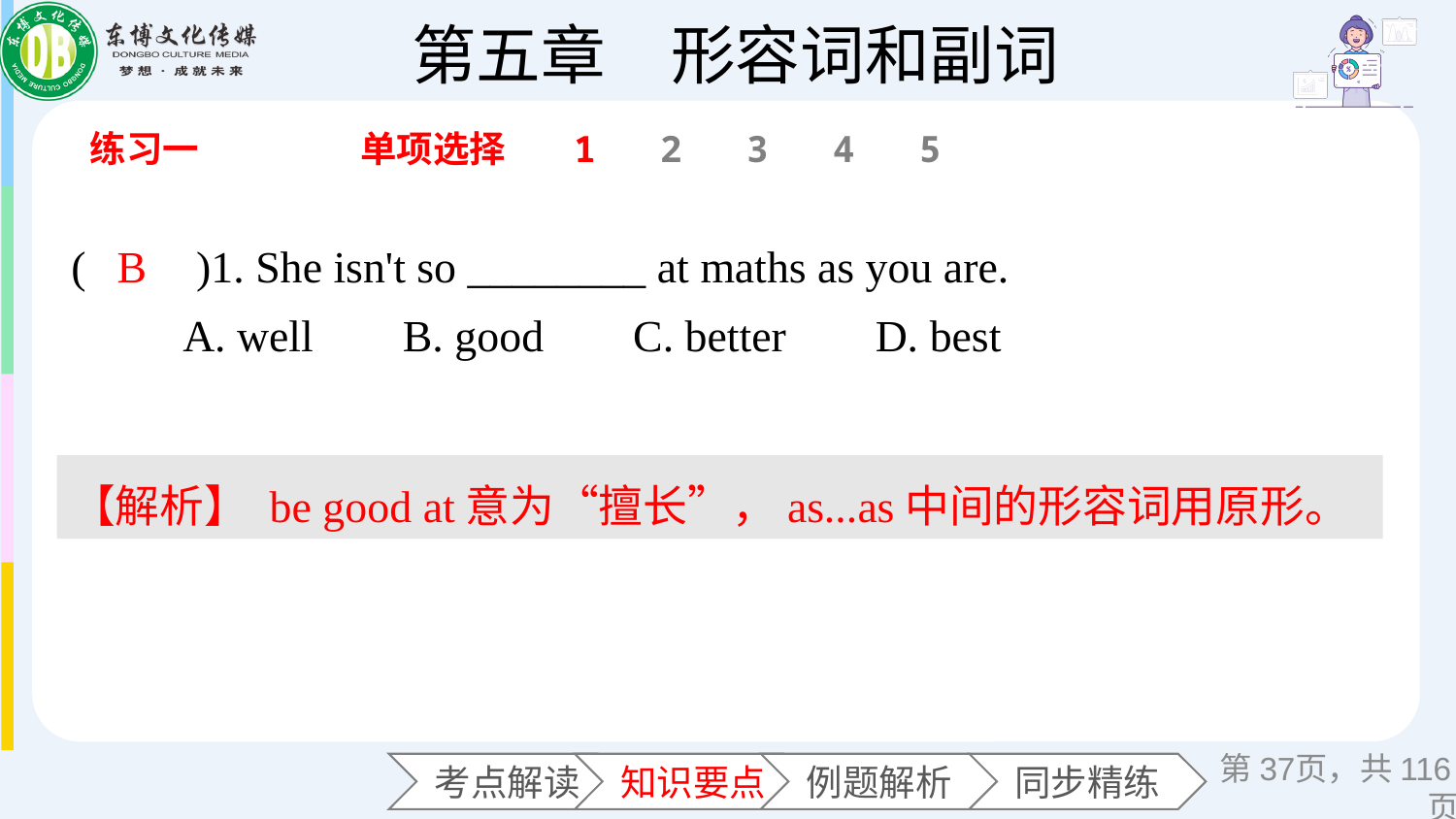

练习一
单项选择
1
2
3
4
5
(　　)1. She isn't so ________ at maths as you are.
          A. well        B. good        C. better        D. best
B
【解析】 be good at意为“擅长”，as...as中间的形容词用原形。
第37页，共116页